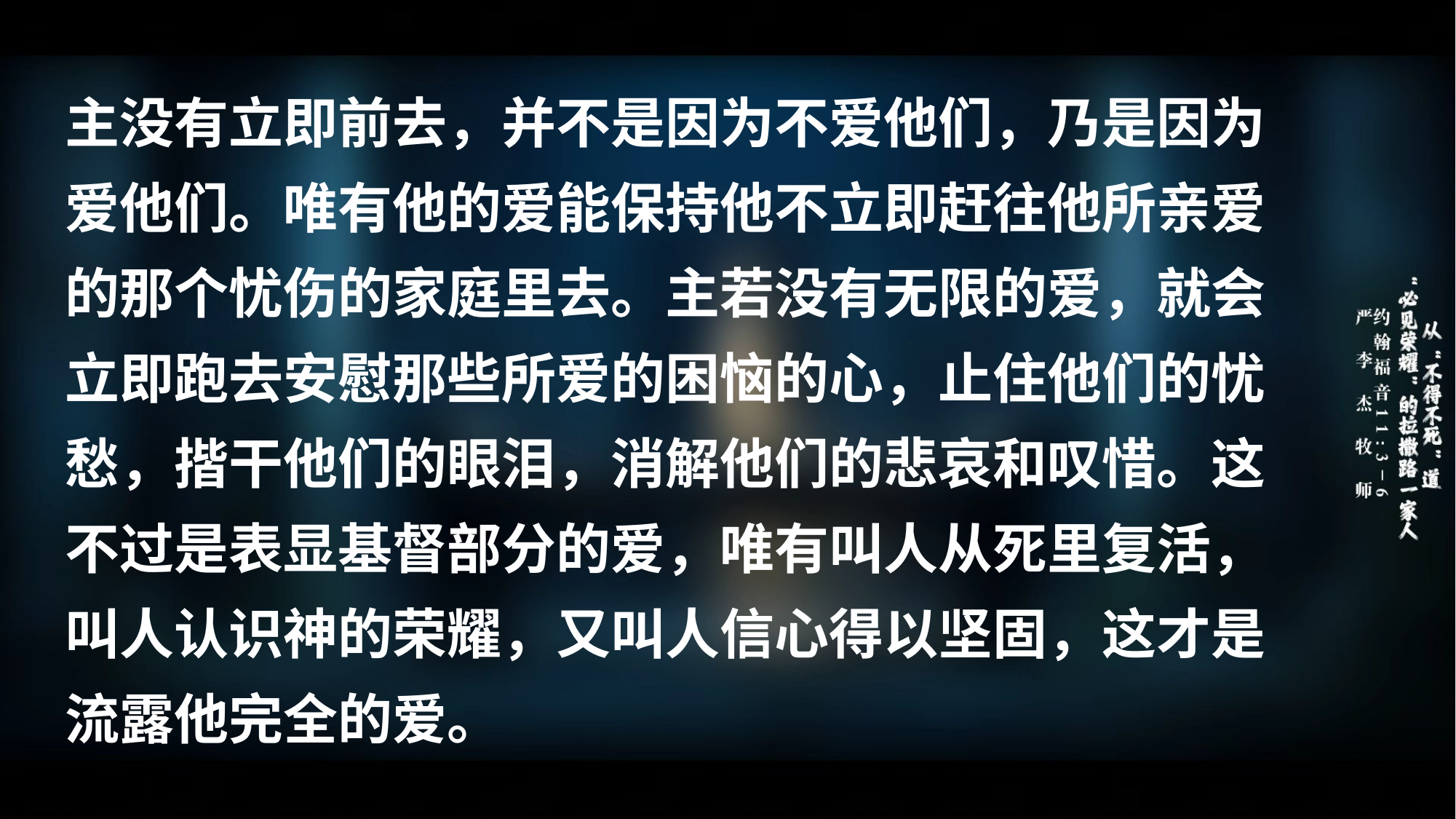

主没有立即前去，并不是因为不爱他们，乃是因为爱他们。唯有他的爱能保持他不立即赶往他所亲爱的那个忧伤的家庭里去。主若没有无限的爱，就会立即跑去安慰那些所爱的困恼的心，止住他们的忧愁，揩干他们的眼泪，消解他们的悲哀和叹惜。这不过是表显基督部分的爱，唯有叫人从死里复活，叫人认识神的荣耀，又叫人信心得以坚固，这才是流露他完全的爱。